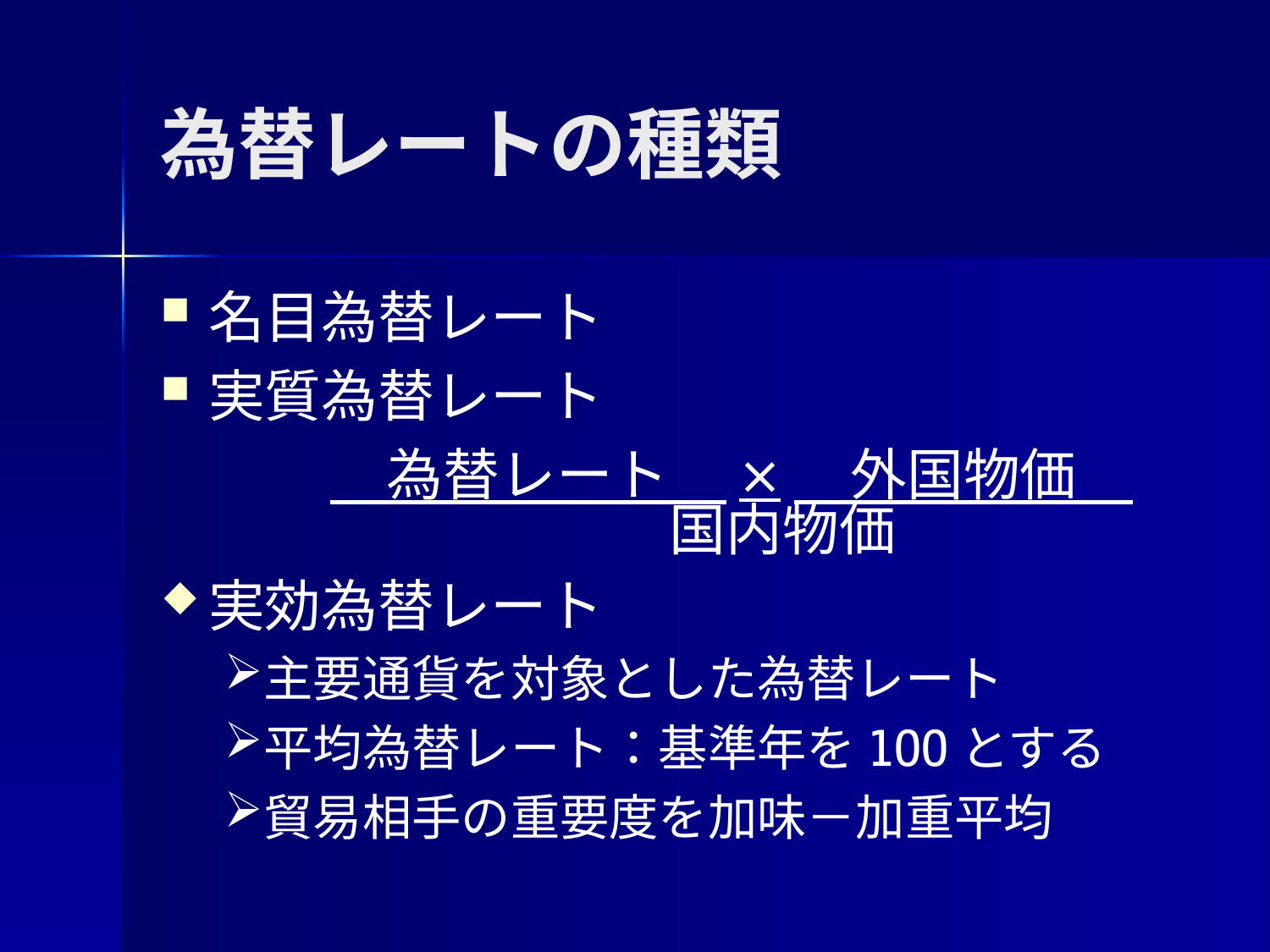

# 為替レートの種類
名目為替レート
実質為替レート
　　　　為替レート　×　外国物価
　　　　　　　　　国内物価
実効為替レート
主要通貨を対象とした為替レート
平均為替レート：基準年を100とする
貿易相手の重要度を加味－加重平均